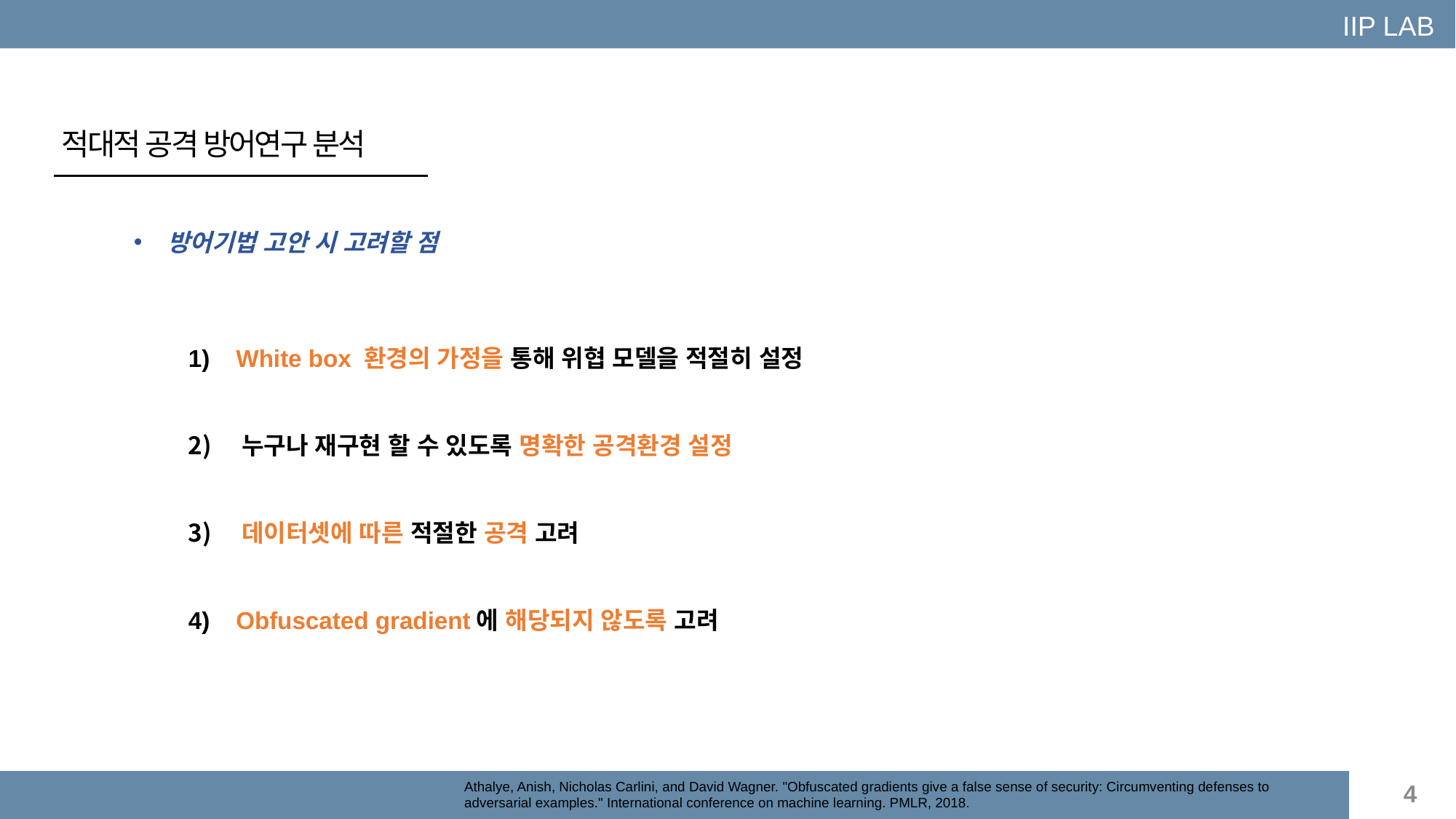

IIP LAB
적대적 공격 방어연구 분석
방어기법 고안 시 고려할 점

 White box 환경의 가정을 통해 위협 모델을 적절히 설정
 누구나 재구현 할 수 있도록 명확한 공격환경 설정
 데이터셋에 따른 적절한 공격 고려

 Obfuscated gradient에 해당되지 않도록 고려

4
Athalye, Anish, Nicholas Carlini, and David Wagner. "Obfuscated gradients give a false sense of security: Circumventing defenses to adversarial examples." International conference on machine learning. PMLR, 2018.